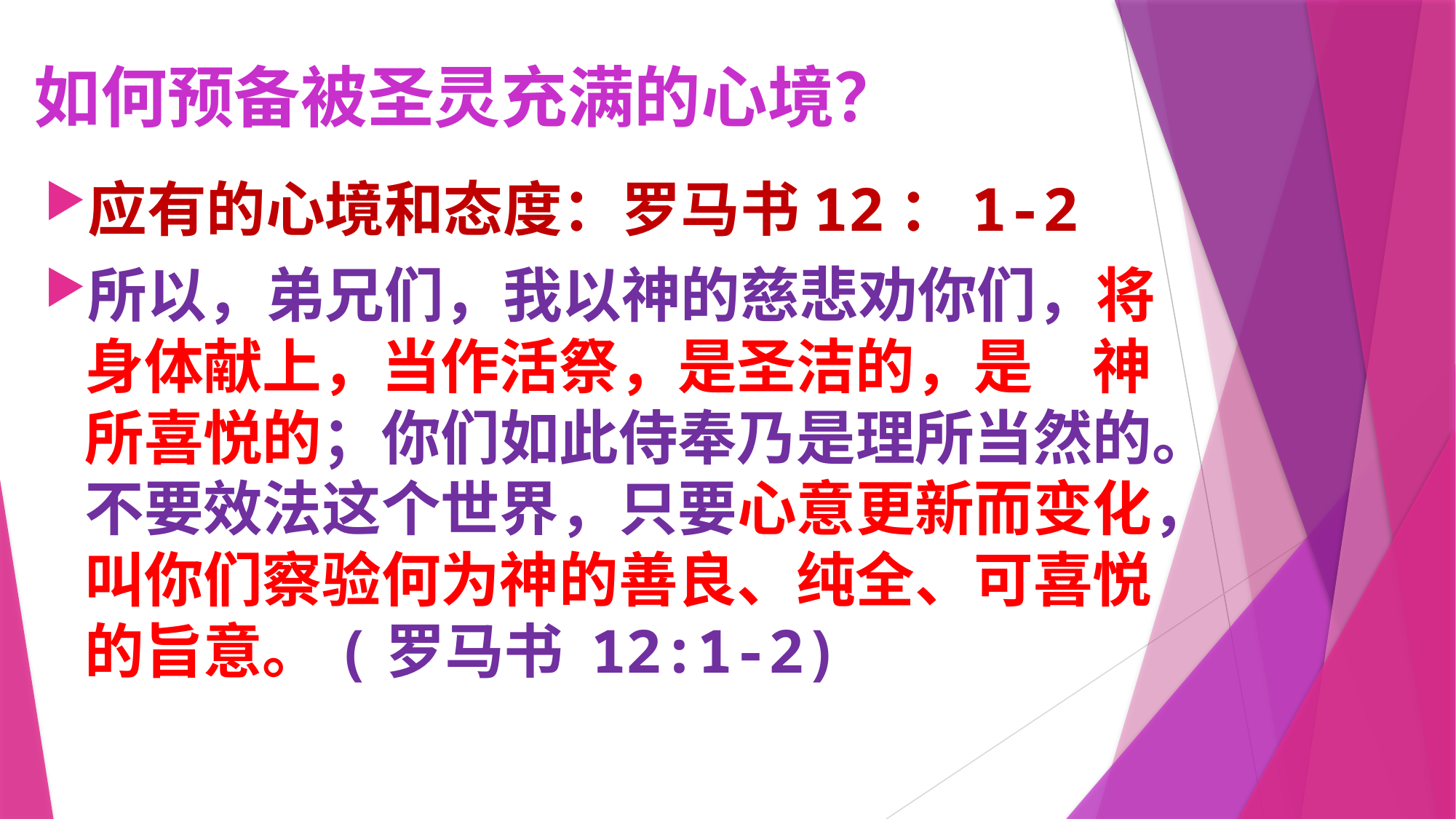

# 如何预备被圣灵充满的心境？
应有的心境和态度：罗马书12：1-2
所以，弟兄们，我以神的慈悲劝你们，将身体献上，当作活祭，是圣洁的，是　神所喜悦的；你们如此侍奉乃是理所当然的。不要效法这个世界，只要心意更新而变化，叫你们察验何为神的善良、纯全、可喜悦的旨意。(罗马书 12:1-2)